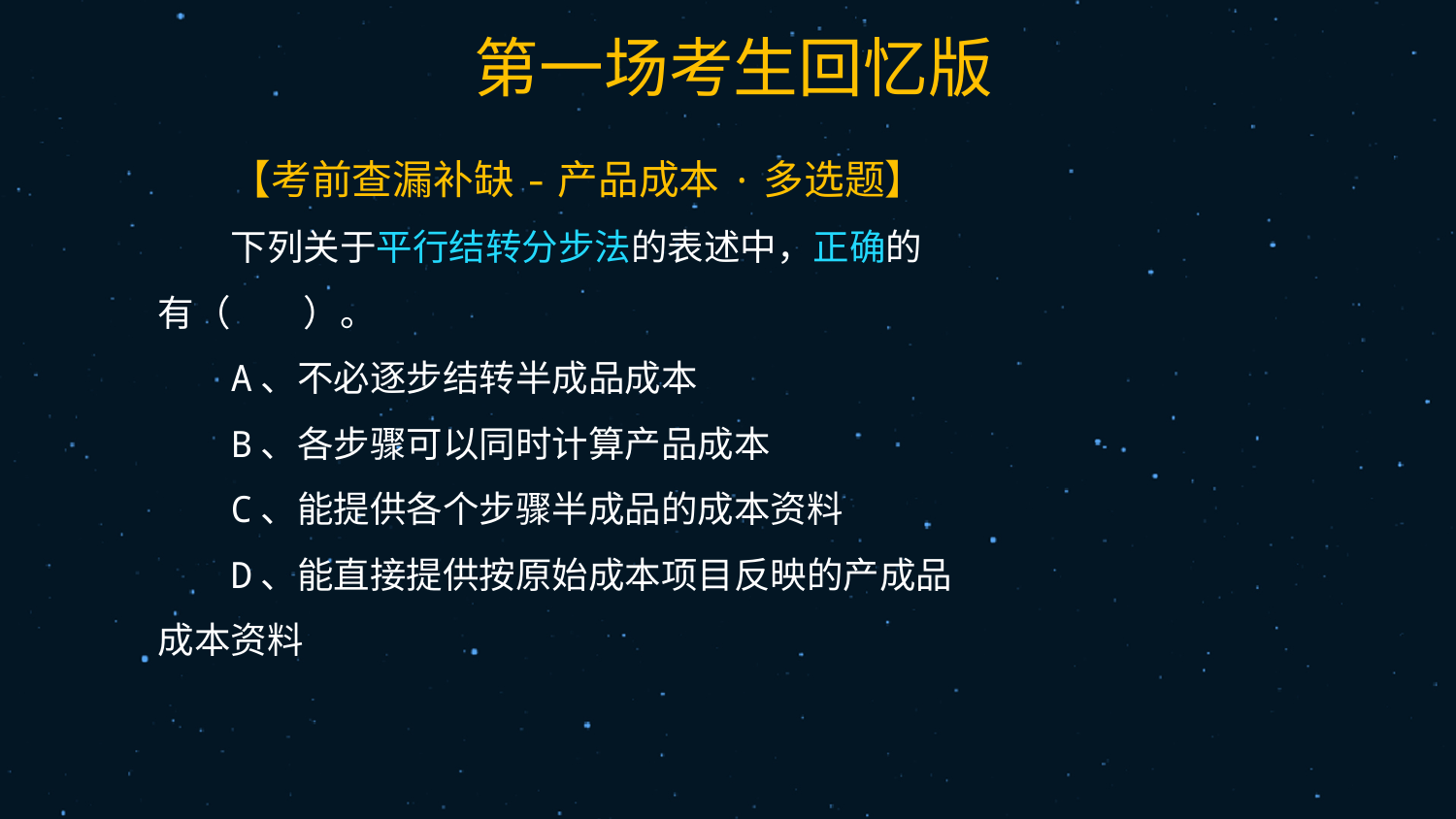

60
【考前查漏补缺-产品成本·多选题】
下列关于平行结转分步法的表述中，正确的有（　　）。
A、不必逐步结转半成品成本
B、各步骤可以同时计算产品成本
C、能提供各个步骤半成品的成本资料
D、能直接提供按原始成本项目反映的产成品成本资料